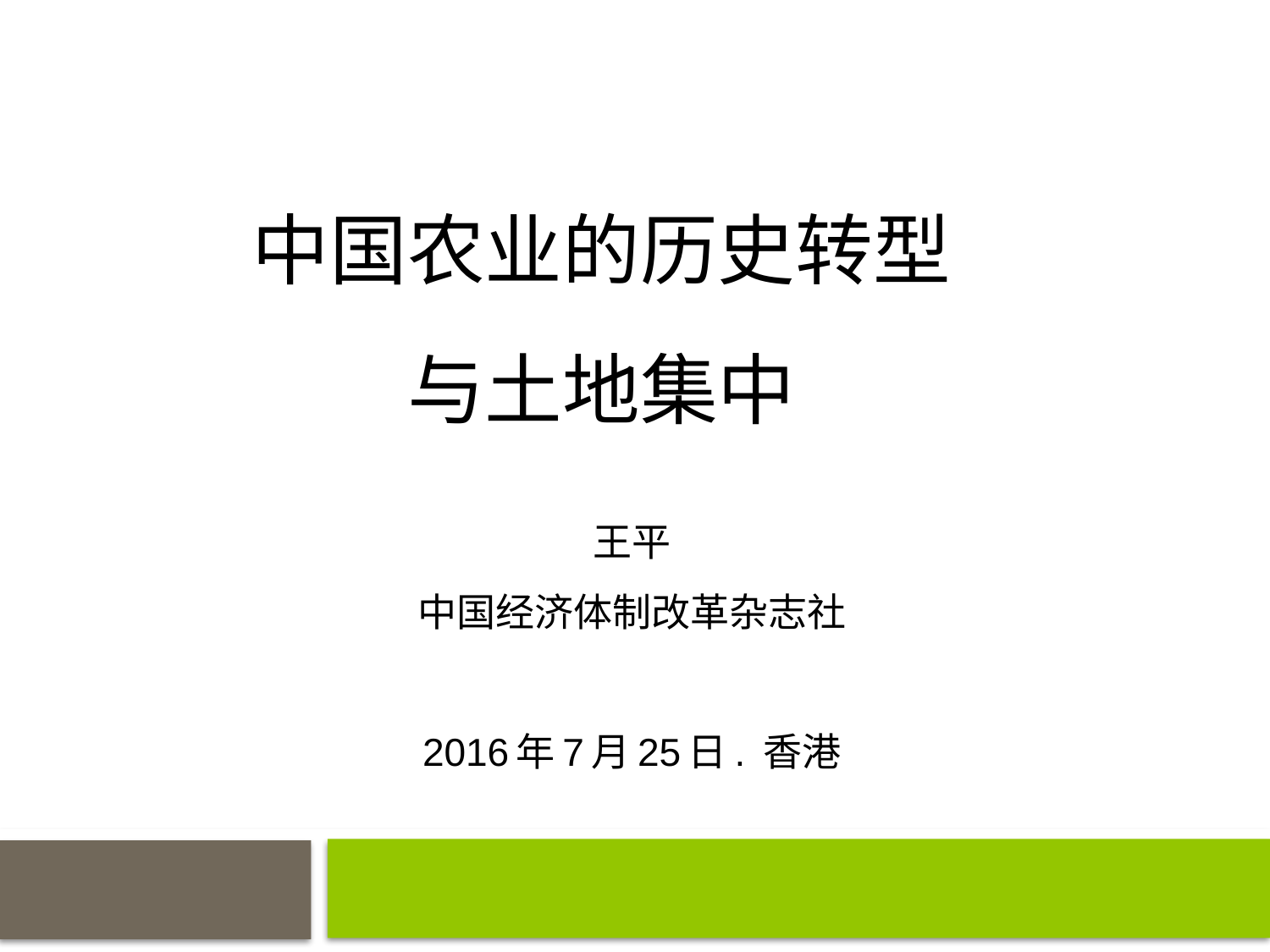

中国农业的历史转型
与土地集中
# 王平 中国经济体制改革杂志社 2016年7月25日. 香港